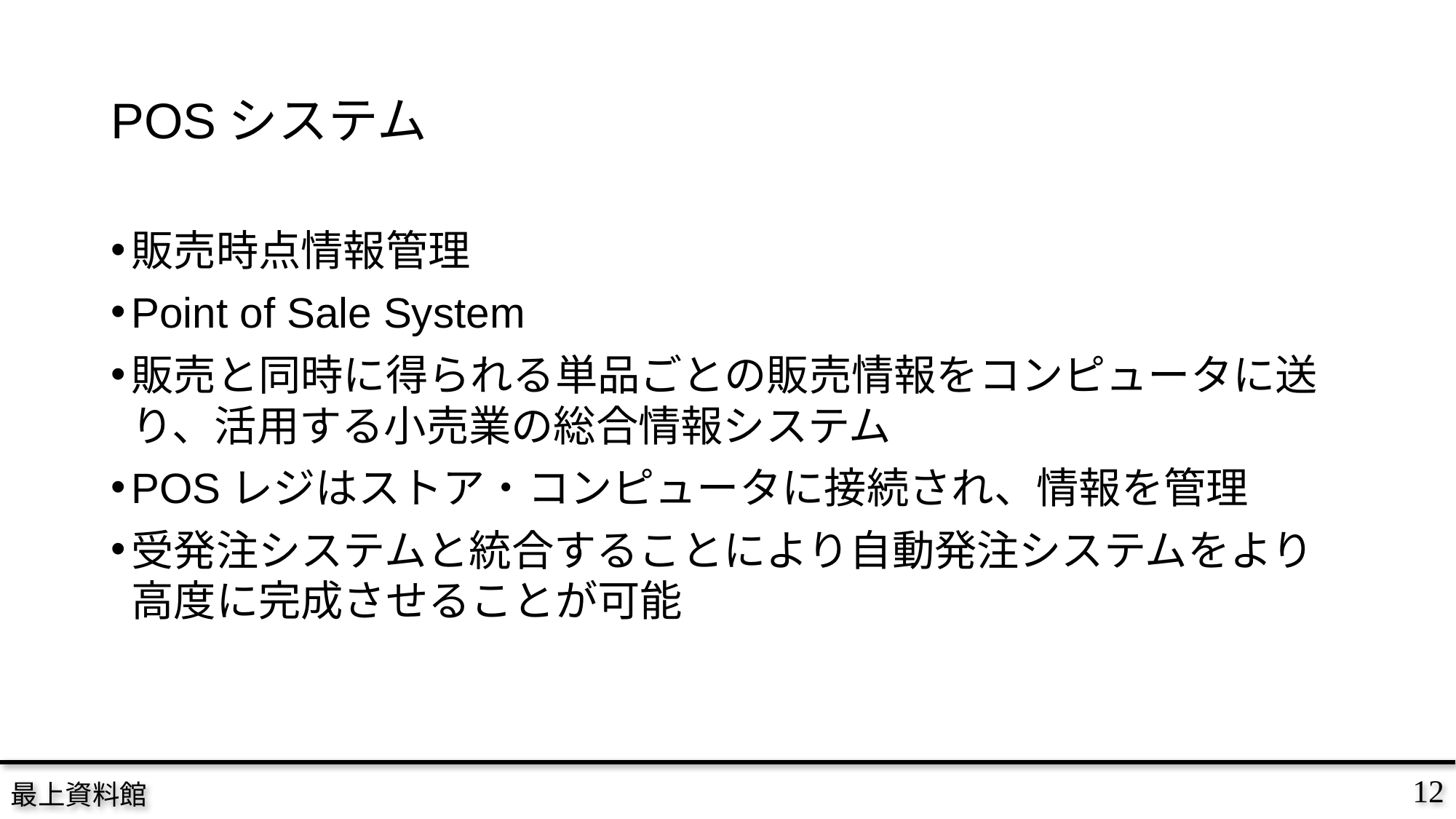

# POSシステム
販売時点情報管理
Point of Sale System
販売と同時に得られる単品ごとの販売情報をコンピュータに送り、活用する小売業の総合情報システム
POSレジはストア・コンピュータに接続され、情報を管理
受発注システムと統合することにより自動発注システムをより高度に完成させることが可能